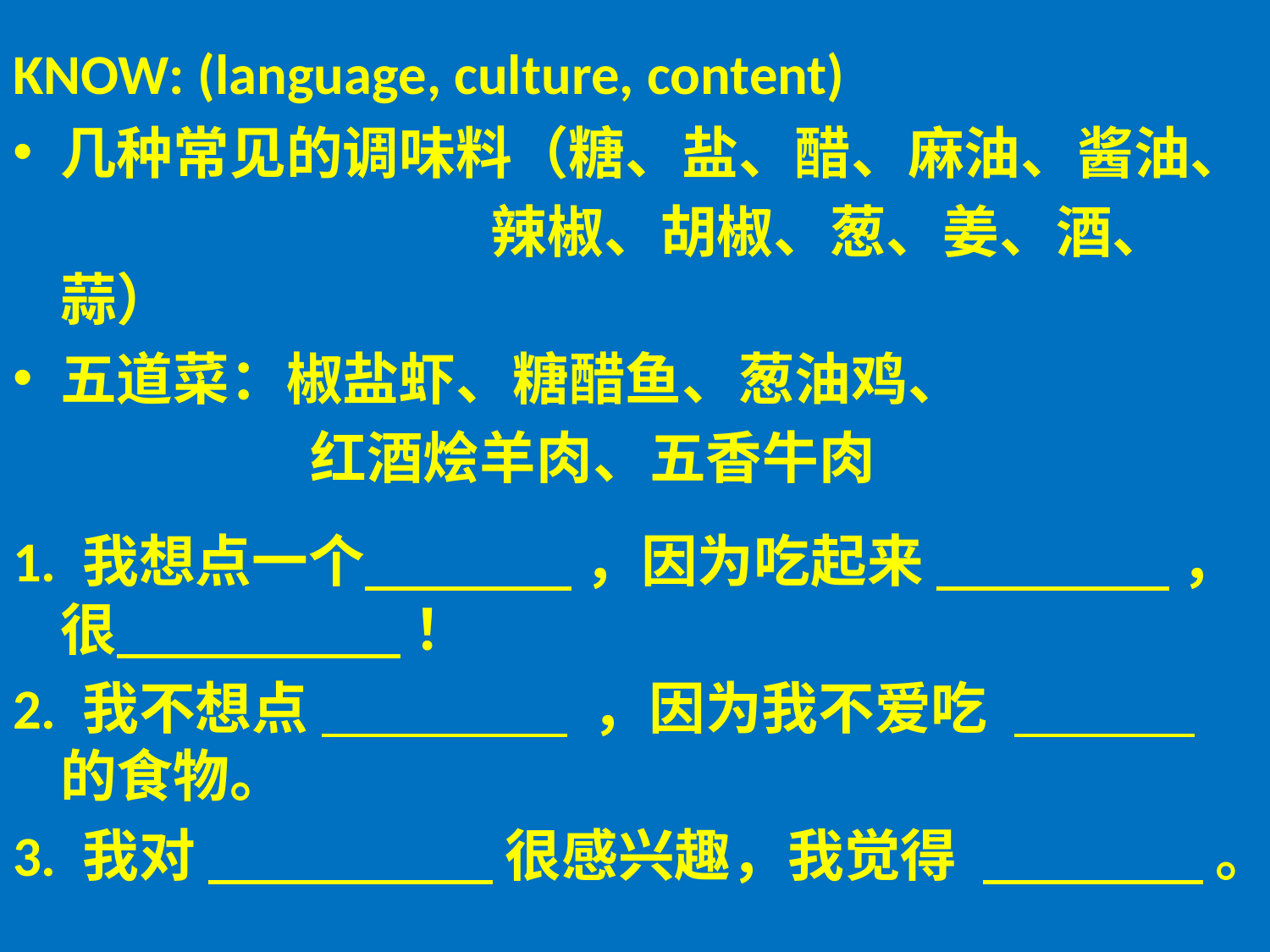

KNOW: (language, culture, content)
几种常见的调味料（糖、盐、醋、麻油、酱油、
                                    辣椒、胡椒、葱、姜、酒、蒜）
五道菜：椒盐虾、糖醋鱼、葱油鸡、
                      红酒烩羊肉、五香牛肉

1. 我想点一个                 ，因为吃起来                    ，  很                       ！
2. 我不想点                      ，因为我不爱吃                 的食物。
3. 我对                        很感兴趣，我觉得                    。